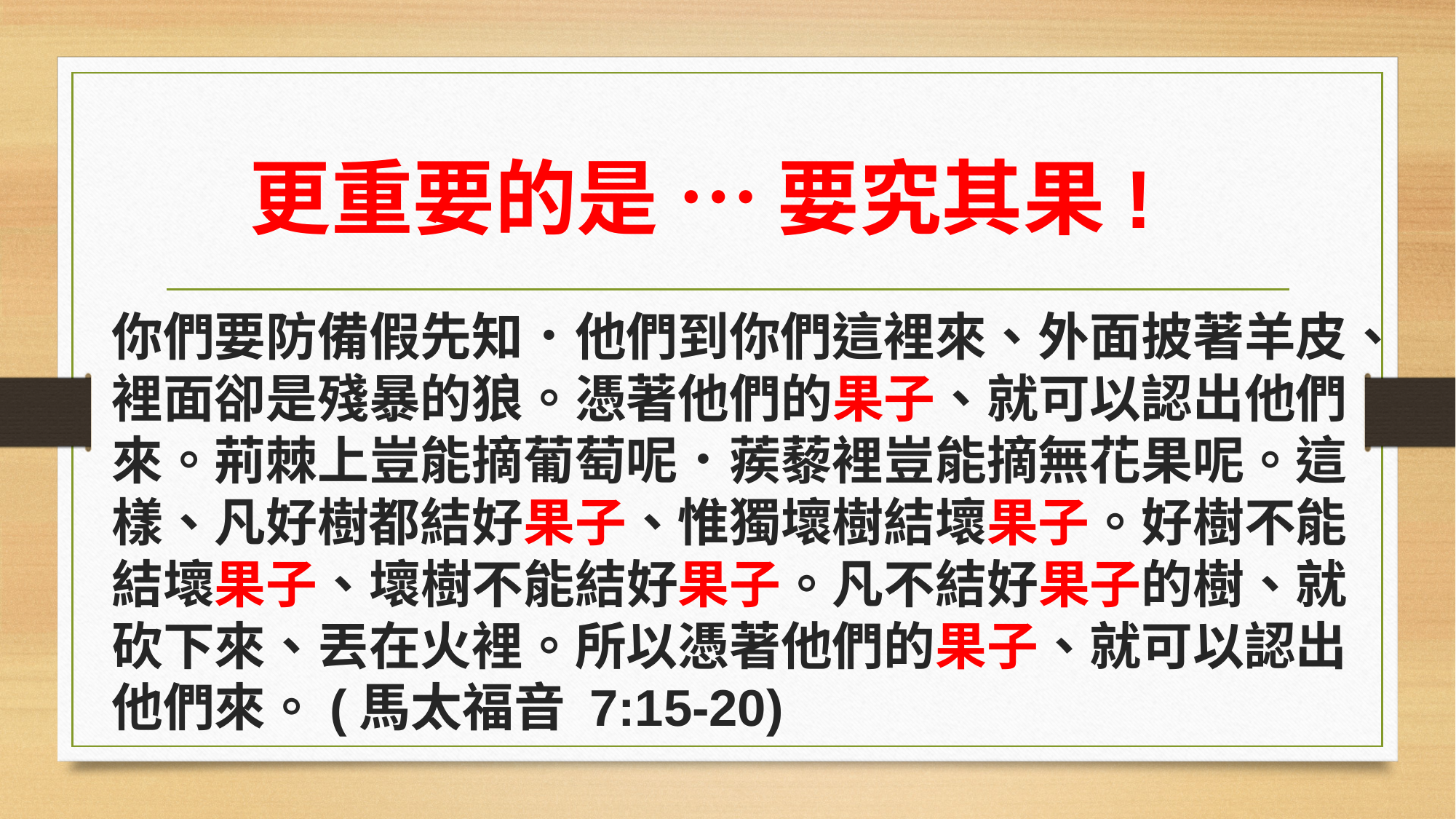

# 更重要的是 … 要究其果!
你們要防備假先知．他們到你們這裡來、外面披著羊皮、裡面卻是殘暴的狼。憑著他們的果子、就可以認出他們來。荊棘上豈能摘葡萄呢．蒺藜裡豈能摘無花果呢。這樣、凡好樹都結好果子、惟獨壞樹結壞果子。好樹不能結壞果子、壞樹不能結好果子。凡不結好果子的樹、就砍下來、丟在火裡。所以憑著他們的果子、就可以認出他們來。(馬太福音 7:15-20)